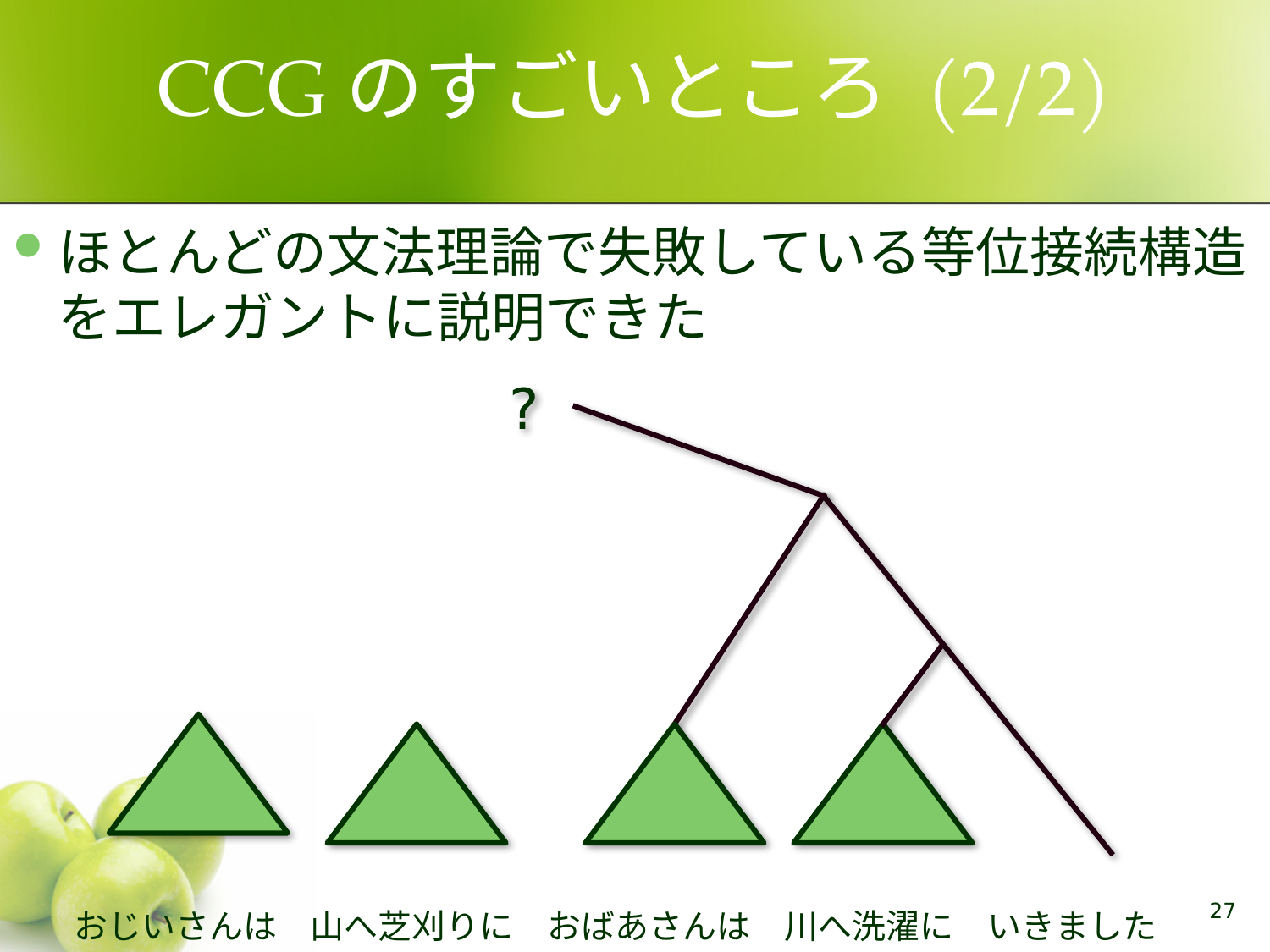

# CCGのすごいところ (2/2)
ほとんどの文法理論で失敗している等位接続構造をエレガントに説明できた

おじいさんは　山へ芝刈りに　おばあさんは　川へ洗濯に　いきました

?

27